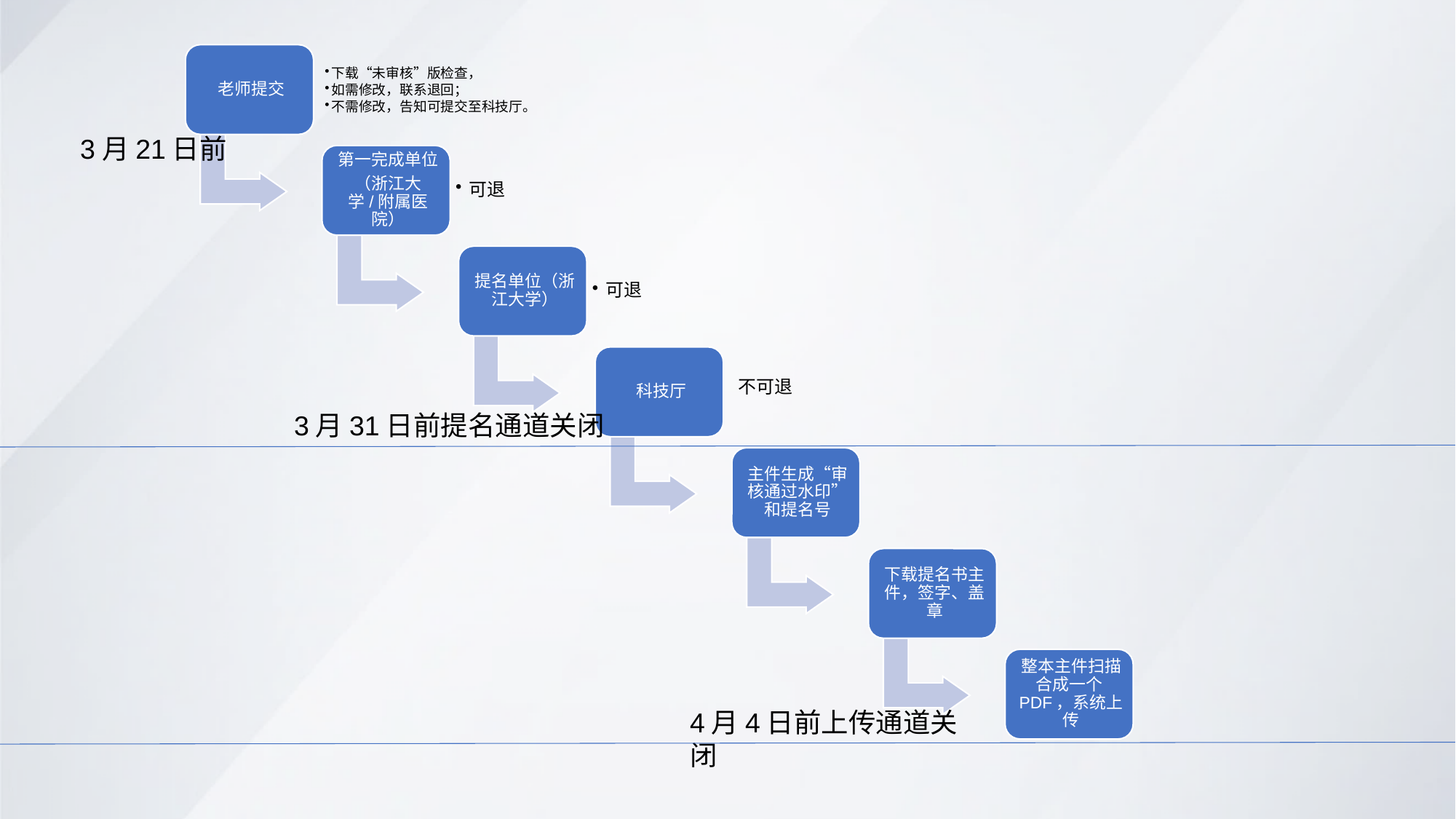

老师提交
下载“未审核”版检查，
如需修改，联系退回；
不需修改，告知可提交至科技厅。
第一完成单位
（浙江大学/附属医院）
可退
提名单位（浙江大学）
可退
科技厅
主件生成“审核通过水印”和提名号
下载提名书主件，签字、盖章
整本主件扫描合成一个PDF，系统上传
3月21日前
不可退
3月31日前提名通道关闭
4月4日前上传通道关闭